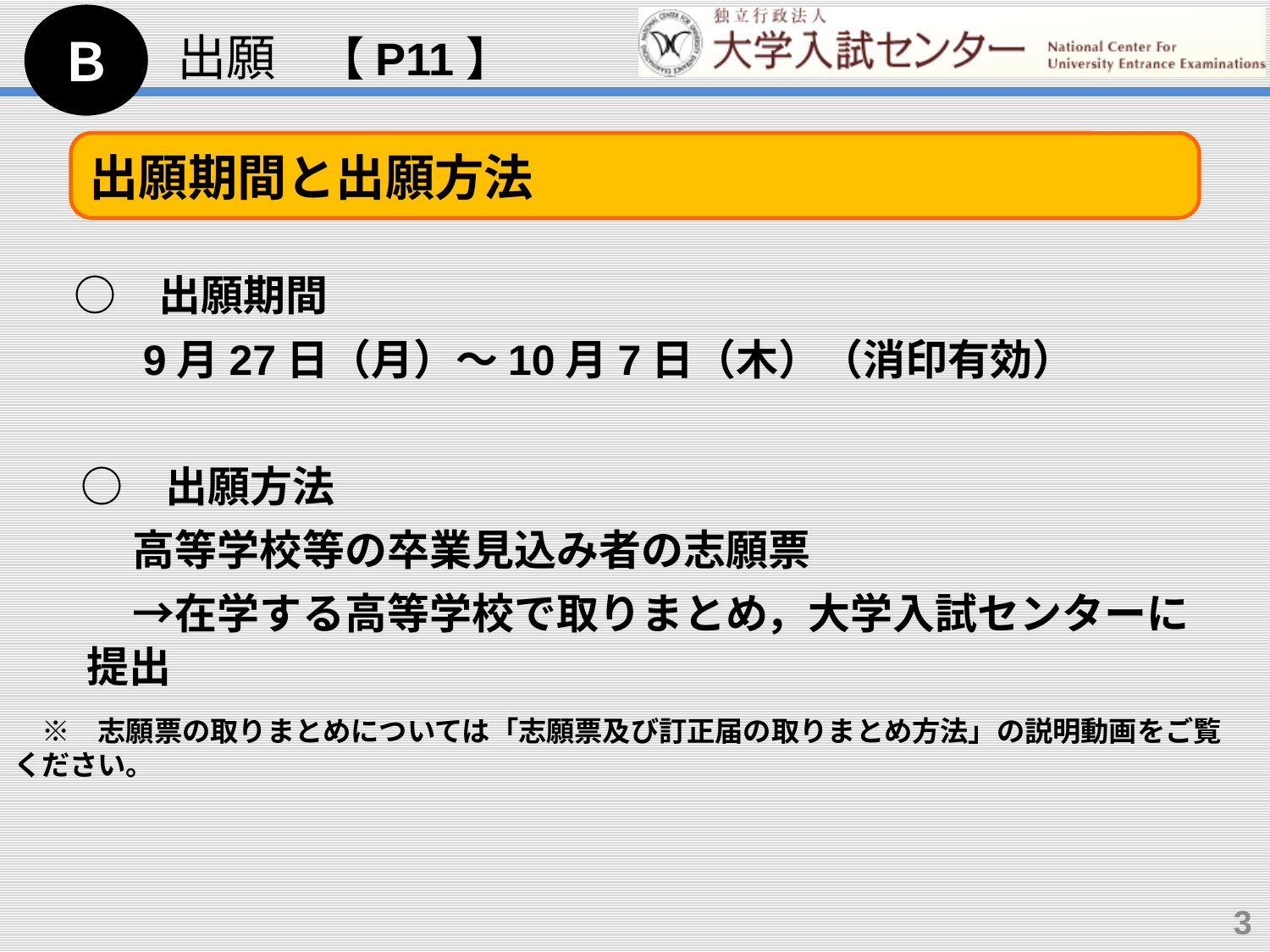

Ｂ
出願　【P11】
出願期間と出願方法
　○　出願期間
　　 9月27日（月）～10月7日（木）（消印有効）

　○　出願方法
　　 高等学校等の卒業見込み者の志願票
　　 →在学する高等学校で取りまとめ，大学入試センターに提出
　※　志願票の取りまとめについては「志願票及び訂正届の取りまとめ方法」の説明動画をご覧ください。
3